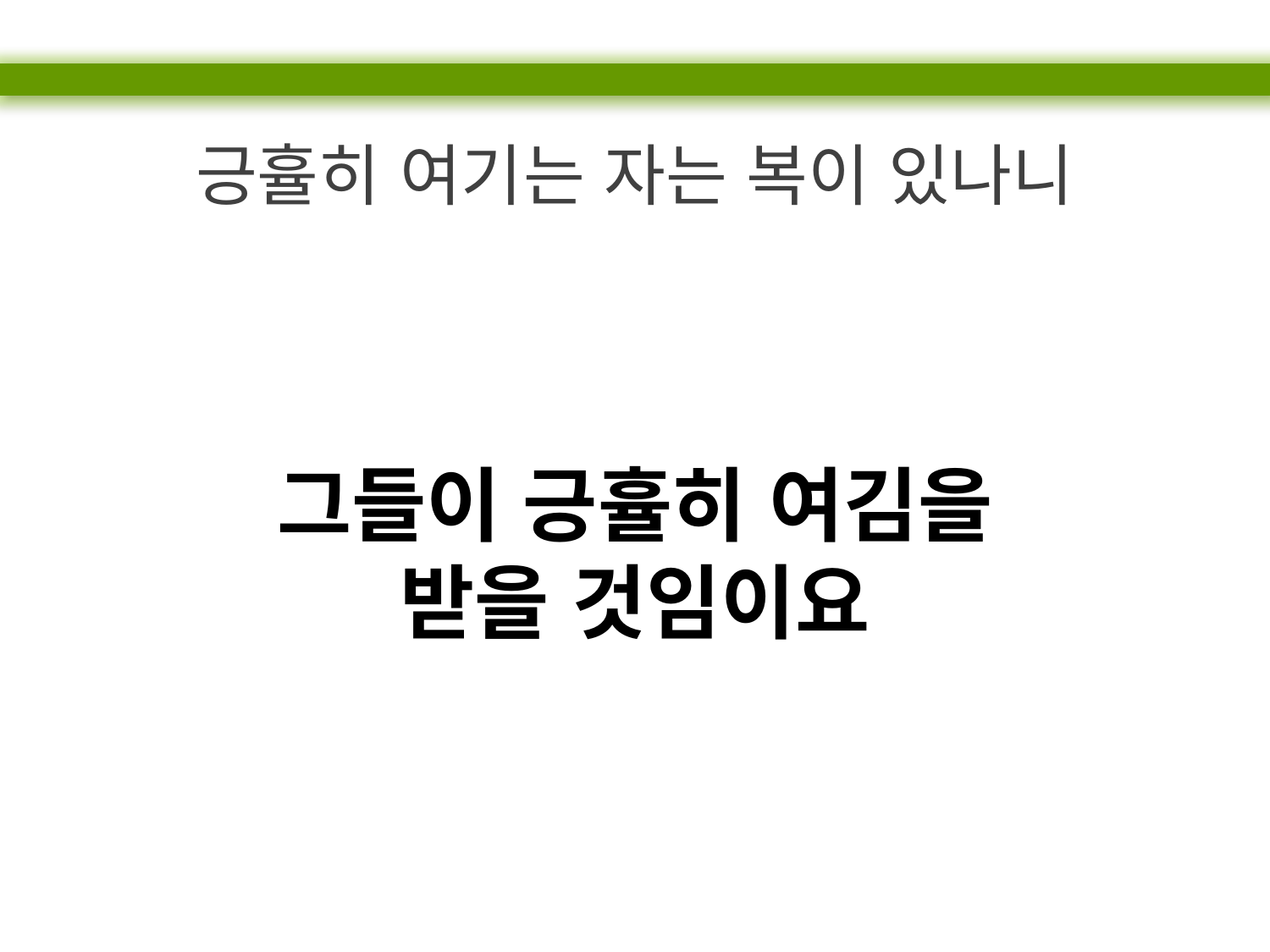

긍휼히 여기는 자는 복이 있나니
그들이 긍휼히 여김을
받을 것임이요